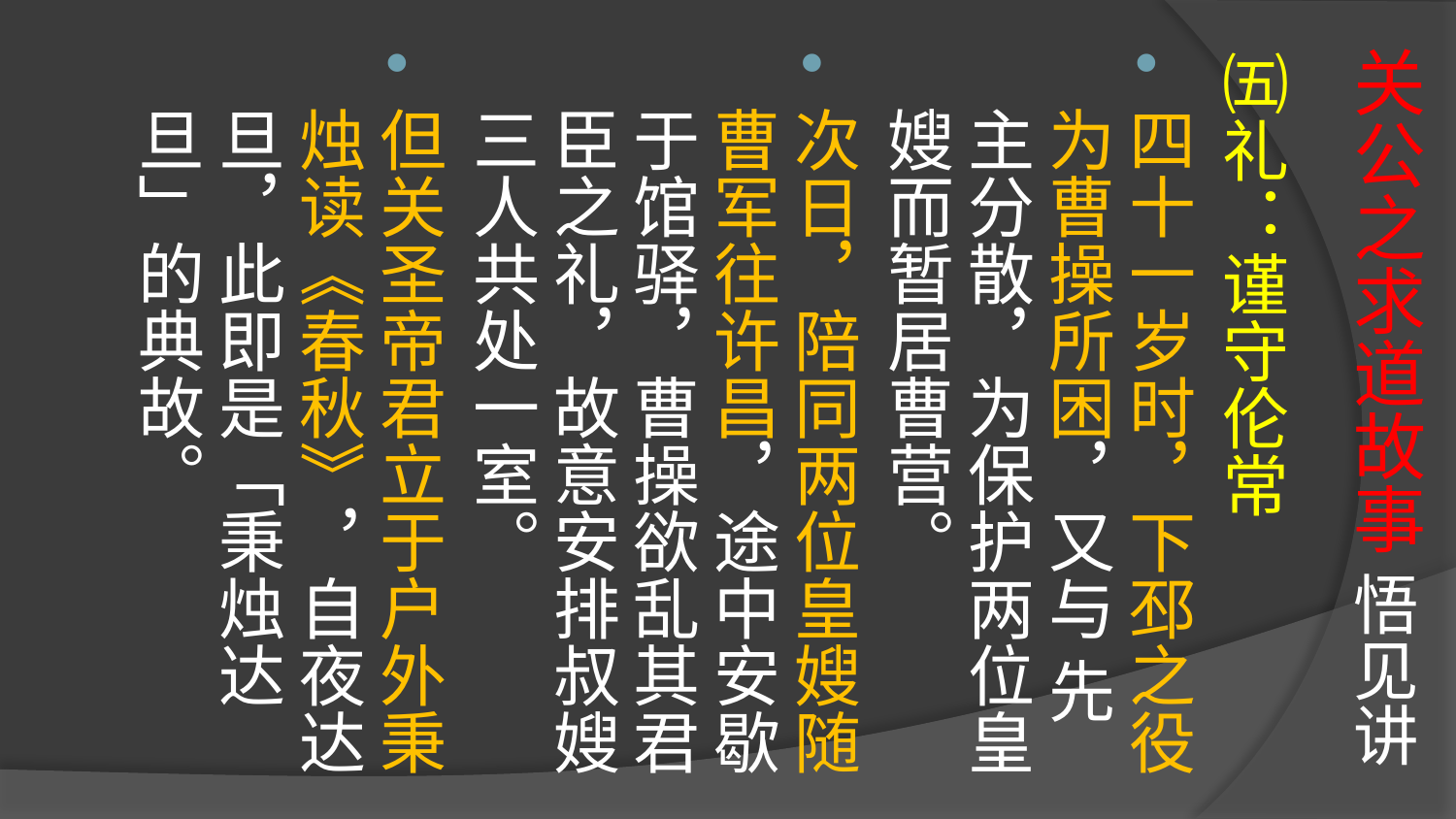

# 关公之求道故事 悟见讲
㈤礼：谨守伦常
四十一岁时，下邳之役为曹操所困，又与 先主分散，为保护两位皇嫂而暂居曹营。
次日，陪同两位皇嫂随曹军往许昌，途中安歇于馆驿，曹操欲乱其君臣之礼，故意安排叔嫂三人共处一室。
但关圣帝君立于户外秉烛读《春秋》，自夜达旦，此即是「秉烛达旦」的典故。